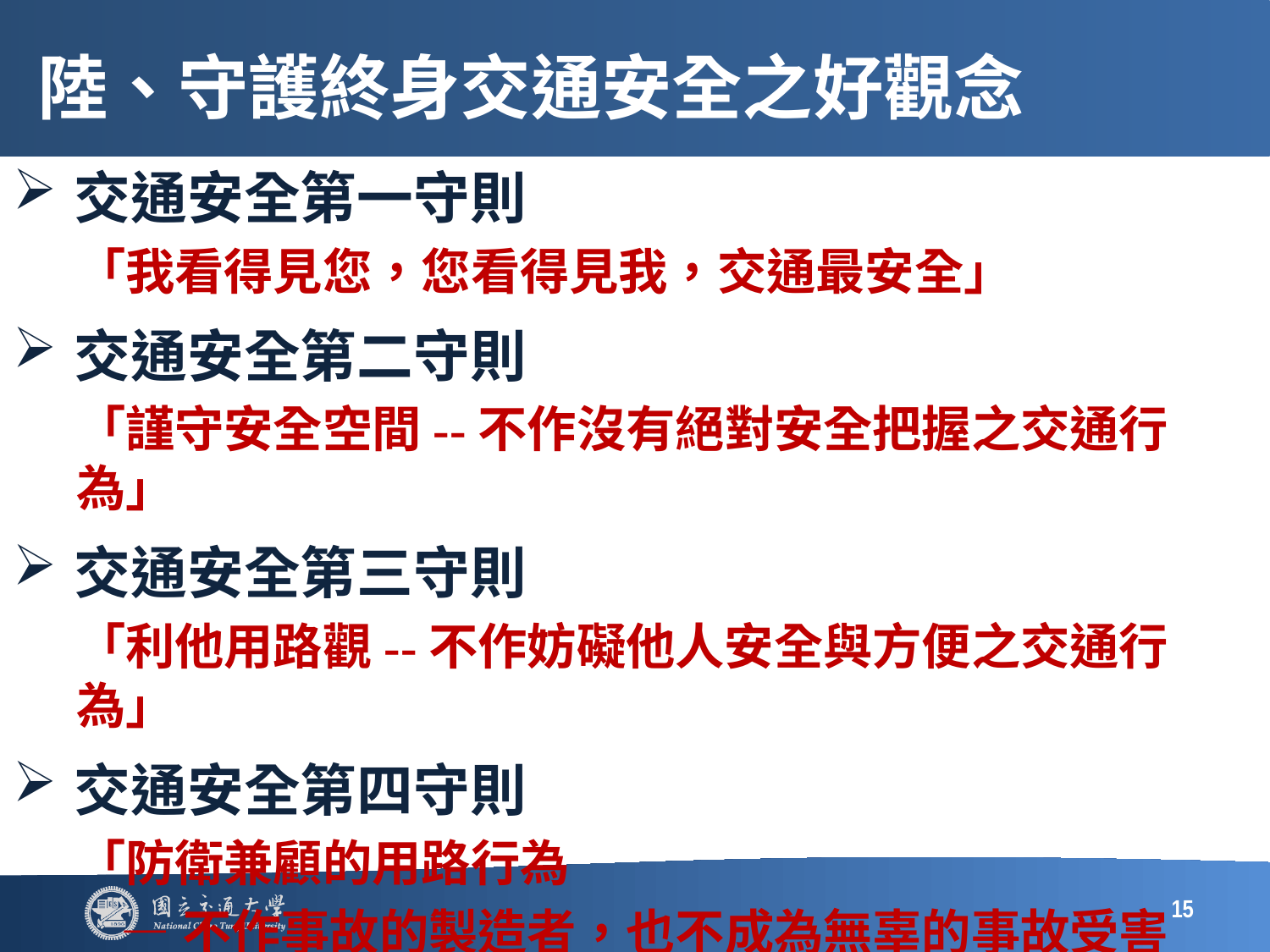

# 陸、守護終身交通安全之好觀念
交通安全第一守則
「我看得見您，您看得見我，交通最安全」
交通安全第二守則
「謹守安全空間--不作沒有絕對安全把握之交通行為」
交通安全第三守則
「利他用路觀--不作妨礙他人安全與方便之交通行為」
交通安全第四守則
「防衛兼顧的用路行為
    —不作事故的製造者，也不成為無辜的事故受害者」

15